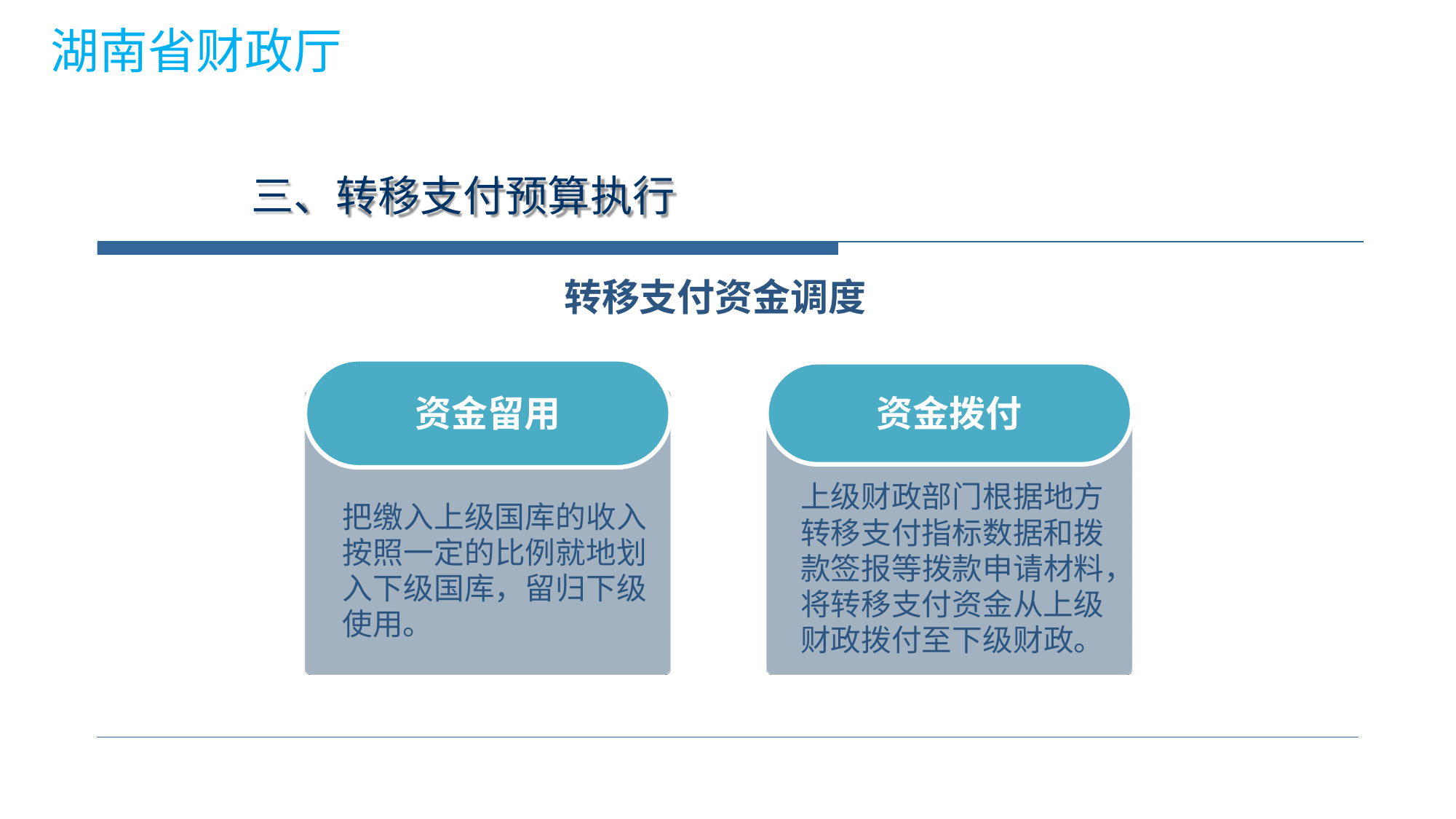

湖南省财政厅

# 三、转移支付预算执行
转移支付资金调度

资金留用
资金拨付

上级财政部门根据地方 转移支付指标数据和拨
把缴入上级国库的收入 按照一定的比例就地划 入下级国库，留归下级 使用。
款签报等拨款申请材料，
将转移支付资金从上级
财政拨付至下级财政。

41